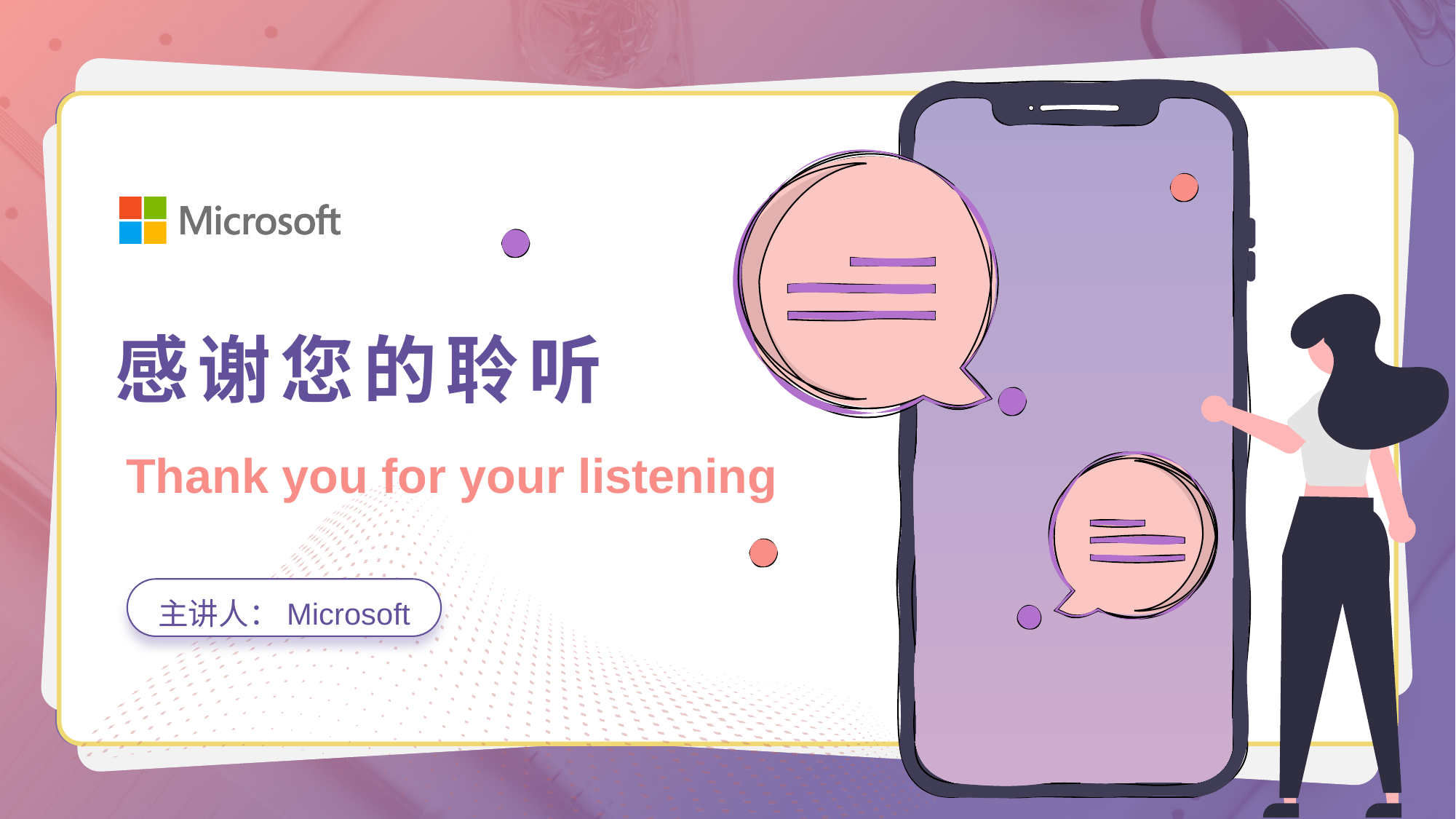

# 感谢您的聆听
Thank you for your listening

主讲人：Microsoft